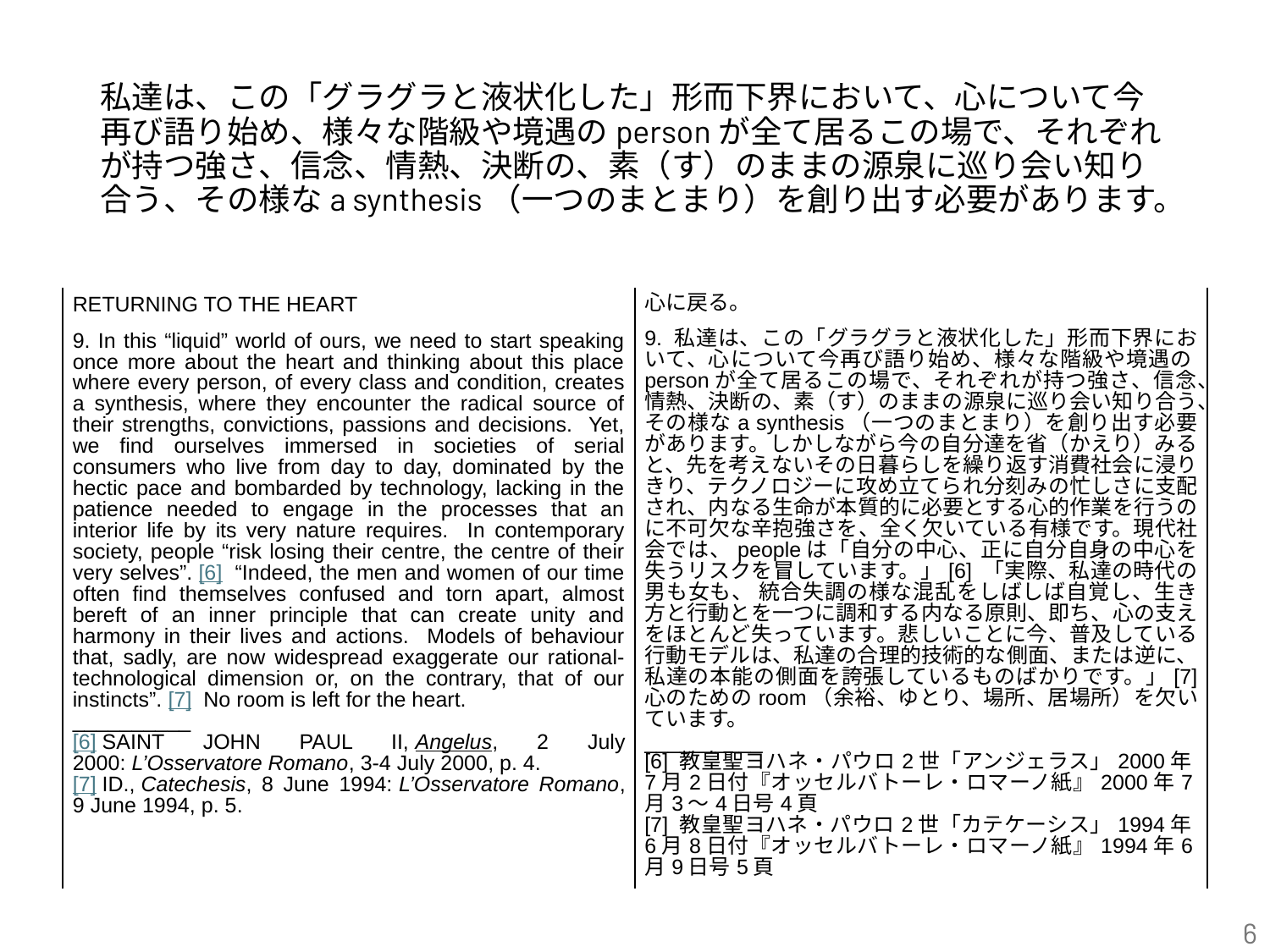

# 私達は、この「グラグラと液状化した」形而下界において、心について今再び語り始め、様々な階級や境遇のpersonが全て居るこの場で、それぞれが持つ強さ、信念、情熱、決断の、素（す）のままの源泉に巡り会い知り合う、その様なa synthesis（一つのまとまり）を創り出す必要があります。
| RETURNING TO THE HEART | 心に戻る。 |
| --- | --- |
| 9. In this “liquid” world of ours, we need to start speaking once more about the heart and thinking about this place where every person, of every class and condition, creates a synthesis, where they encounter the radical source of their strengths, convictions, passions and decisions. Yet, we find ourselves immersed in societies of serial consumers who live from day to day, dominated by the hectic pace and bombarded by technology, lacking in the patience needed to engage in the processes that an interior life by its very nature requires. In contemporary society, people “risk losing their centre, the centre of their very selves”. [6]  “Indeed, the men and women of our time often find themselves confused and torn apart, almost bereft of an inner principle that can create unity and harmony in their lives and actions. Models of behaviour that, sadly, are now widespread exaggerate our rational-technological dimension or, on the contrary, that of our instincts”. [7]  No room is left for the heart. \_\_\_\_\_\_\_\_\_\_ [6] SAINT JOHN PAUL II, Angelus, 2 July 2000: L’Osservatore Romano, 3-4 July 2000, p. 4.  [7] ID., Catechesis, 8 June 1994: L’Osservatore Romano, 9 June 1994, p. 5. | 9. 私達は、この「グラグラと液状化した」形而下界において、心について今再び語り始め、様々な階級や境遇のpersonが全て居るこの場で、それぞれが持つ強さ、信念、情熱、決断の、素（す）のままの源泉に巡り会い知り合う、その様なa synthesis（一つのまとまり）を創り出す必要があります。しかしながら今の自分達を省（かえり）みると、先を考えないその日暮らしを繰り返す消費社会に浸りきり、テクノロジーに攻め立てられ分刻みの忙しさに支配され、内なる生命が本質的に必要とする心的作業を行うのに不可欠な辛抱強さを、全く欠いている有様です。現代社会では、peopleは「自分の中心、正に自分自身の中心を失うリスクを冒しています。」[6] 「実際、私達の時代の男も女も、 統合失調の様な混乱をしばしば自覚し、生き方と行動とを一つに調和する内なる原則、即ち、心の支えをほとんど失っています。悲しいことに今、普及している行動モデルは、私達の合理的技術的な側面、または逆に、私達の本能の側面を誇張しているものばかりです。」[7] 心のためのroom（余裕、ゆとり、場所、居場所）を欠いています。 \_\_\_\_\_\_\_\_\_\_ [6] 教皇聖ヨハネ・パウロ2世「アンジェラス」2000年7月2日付『オッセルバトーレ・ロマーノ紙』2000年7月3～4日号4頁 [7] 教皇聖ヨハネ・パウロ2世「カテケーシス」1994年6月8日付『オッセルバトーレ・ロマーノ紙』1994年6月9日号5頁 |
6